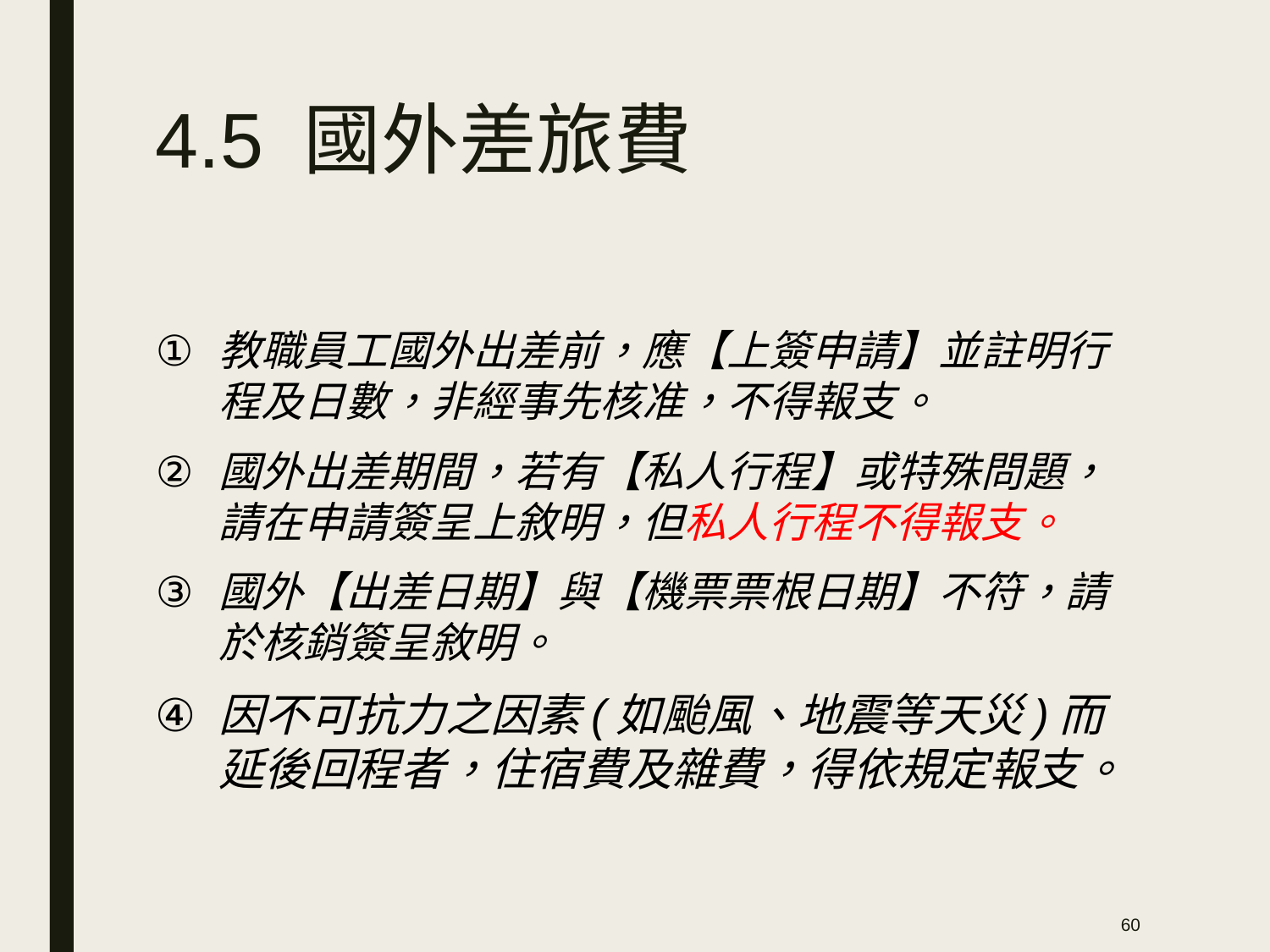

# 4.5 國外差旅費
教職員工國外出差前，應【上簽申請】並註明行程及日數，非經事先核准，不得報支。
國外出差期間，若有【私人行程】或特殊問題，請在申請簽呈上敘明，但私人行程不得報支。
國外【出差日期】與【機票票根日期】不符，請於核銷簽呈敘明。
因不可抗力之因素(如颱風、地震等天災)而延後回程者，住宿費及雜費，得依規定報支。

60